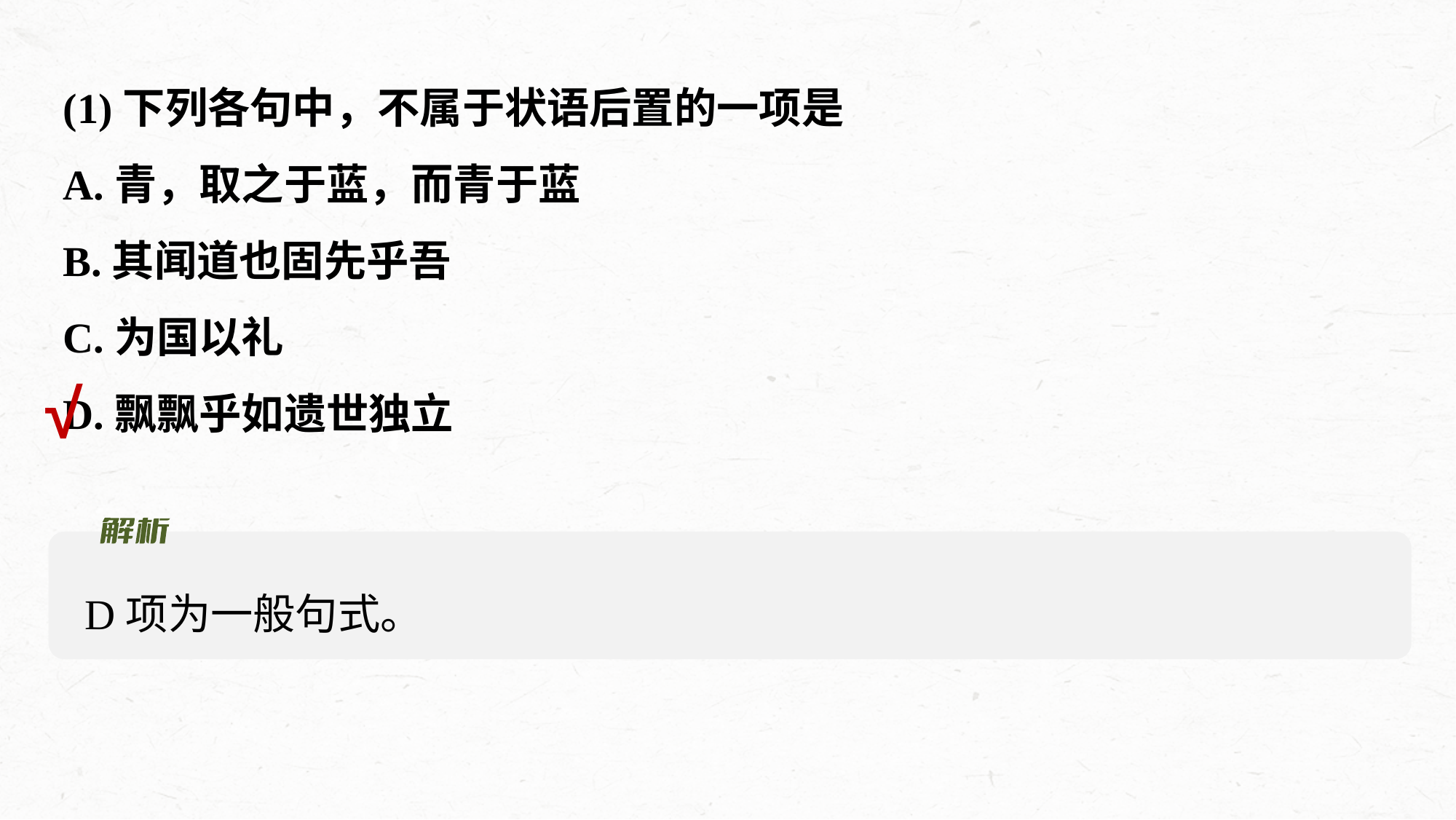

(1)下列各句中，不属于状语后置的一项是
A.青，取之于蓝，而青于蓝
B.其闻道也固先乎吾
C.为国以礼
D.飘飘乎如遗世独立
√

D项为一般句式。